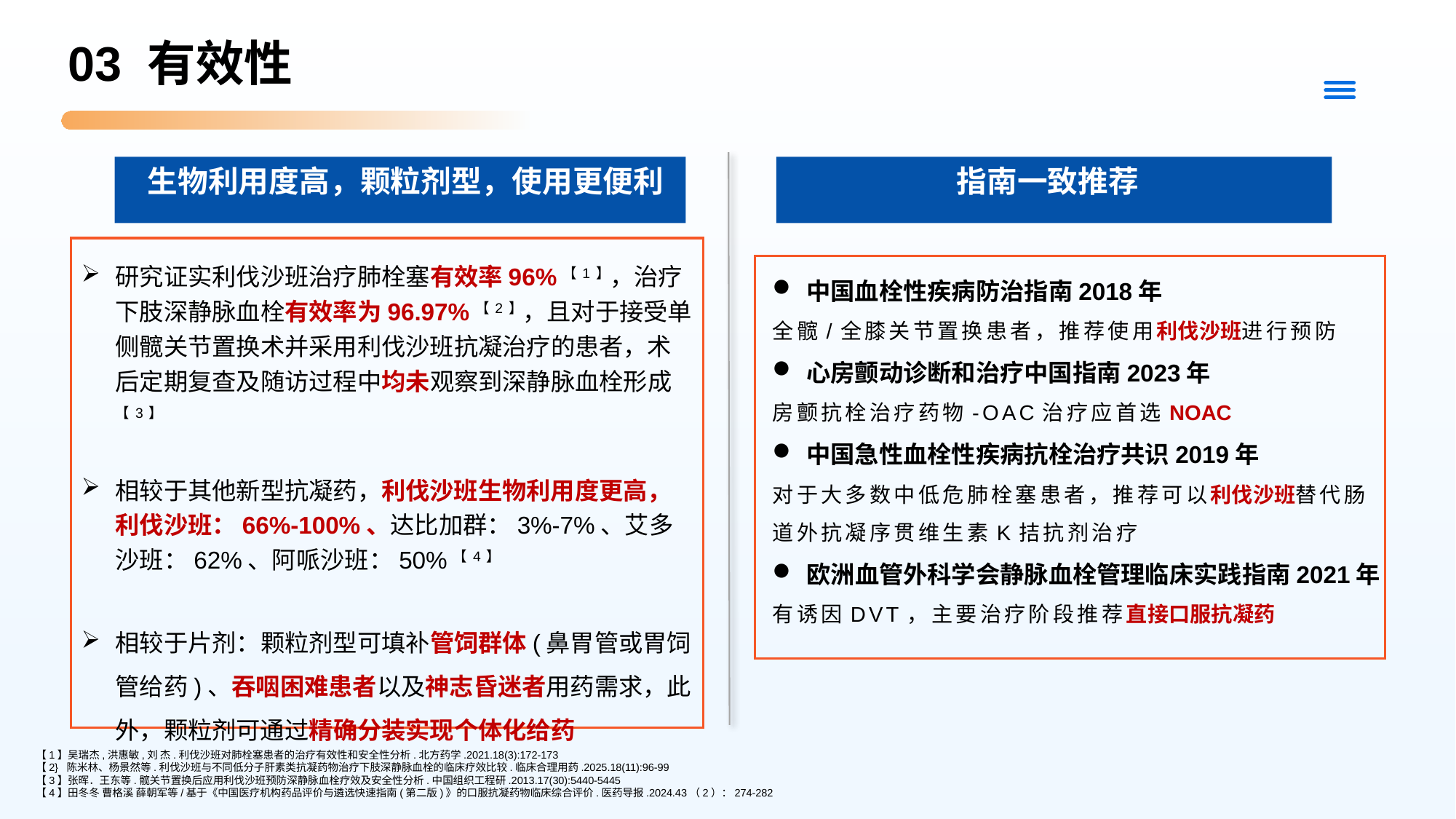

03 有效性
   生物利用度高，颗粒剂型，使用更便利
                              指南一致推荐

研究证实利伐沙班治疗肺栓塞有效率96%【1】，治疗下肢深静脉血栓有效率为96.97%【2】，且对于接受单侧髋关节置换术并采用利伐沙班抗凝治疗的患者，术后定期复查及随访过程中均未观察到深静脉血栓形成【3】

相较于其他新型抗凝药，利伐沙班生物利用度更高，利伐沙班：66%-100%、达比加群：3%-7%、艾多沙班：62%、阿哌沙班：50%【4】

相较于片剂：颗粒剂型可填补管饲群体(鼻胃管或胃饲管给药)、吞咽困难患者以及神志昏迷者用药需求，此外，颗粒剂可通过精确分装实现个体化给药

中国血栓性疾病防治指南2018年
全髋/全膝关节置换患者，推荐使用利伐沙班进行预防
心房颤动诊断和治疗中国指南2023年
房颤抗栓治疗药物-OAC治疗应首选NOAC
中国急性血栓性疾病抗栓治疗共识2019年
对于大多数中低危肺栓塞患者，推荐可以利伐沙班替代肠道外抗凝序贯维生素K拮抗剂治疗
欧洲血管外科学会静脉血栓管理临床实践指南2021年
有诱因DVT，主要治疗阶段推荐直接口服抗凝药
【1】吴瑞杰,洪惠敏,刘 杰.利伐沙班对肺栓塞患者的治疗有效性和安全性分析.北方药学.2021.18(3):172-173
【2}  陈米林、杨景然等.利伐沙班与不同低分子肝素类抗凝药物治疗下肢深静脉血栓的临床疗效比较.临床合理用药.2025.18(11):96-99
【3】张晖．王东等.髋关节置换后应用利伐沙班预防深静脉血栓疗效及安全性分析.中国组织工程研.2013.17(30):5440-5445
【4】田冬冬 曹格溪 薛朝军等/基于《中国医疗机构药品评价与遴选快速指南(第二版)》的口服抗凝药物临床综合评价.医药导报.2024.43（2）：274-282